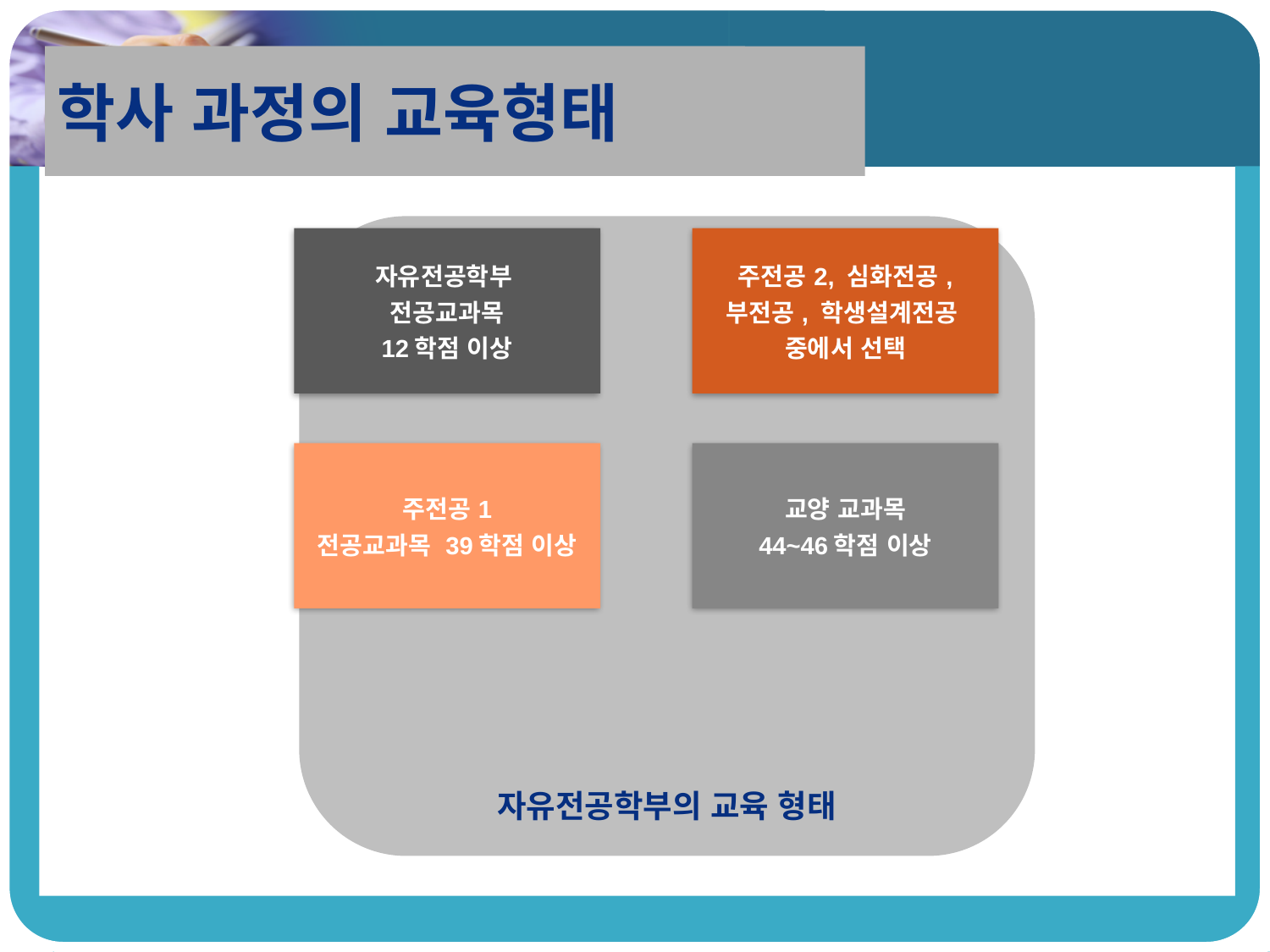

학사 과정의 교육형태
학사 과정의 교육형태
자유전공학부의 교육 형태
자유전공학부
전공교과목
12학점 이상
교양 교과목
44~46학점 이상
주전공1
전공교과목 39학점 이상
주전공2, 심화전공, 부전공, 학생설계전공
중에서 선택